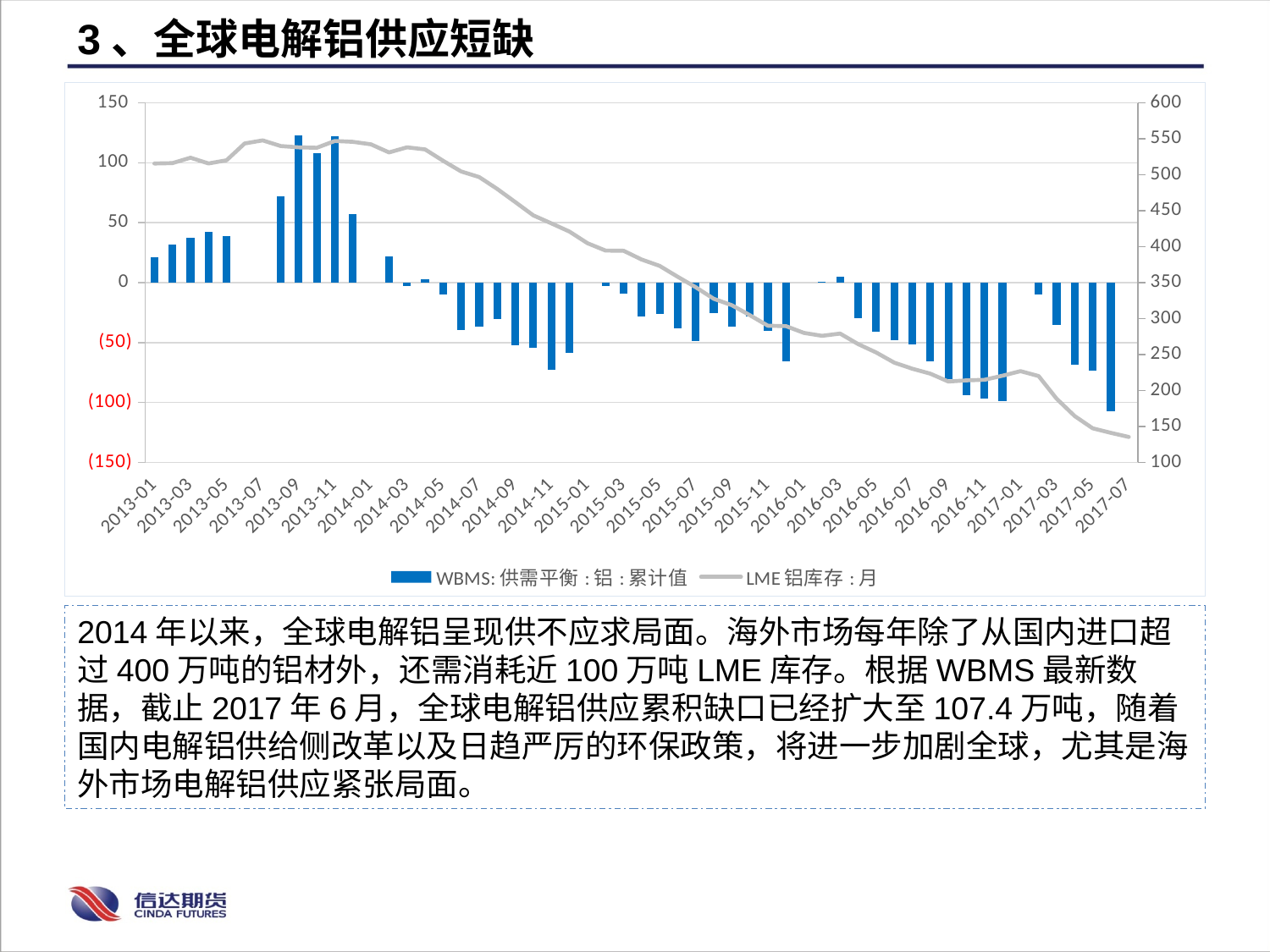

3、全球电解铝供应短缺

### Chart

| Category | WBMS:供需平衡:铝:累计值 | LME铝库存:月 |
|---|---|---|
| 41305 | 21.46 | 515.6975 |
| 41333 | 31.71 | 516.205 |
| 41364 | 37.65 | 523.74 |
| 41394 | 42.3 | 515.7625 |
| 41425 | 38.75 | 520.2 |
| 41455 | None | 543.56 |
| 41486 | None | 547.8525 |
| 41517 | 71.8 | 540.035 |
| 41547 | 123.0 | 538.1 |
| 41578 | 108.0 | 537.5725 |
| 41608 | 122.4 | 547.0425 |
| 41639 | 56.9 | 545.8075 |
| 41670 | None | 542.355 |
| 41698 | 21.9 | 531.13 |
| 41729 | -2.8 | 538.19 |
| 41759 | 3.1 | 535.29 |
| 41790 | -9.9 | 519.4425 |
| 41820 | -39.3 | 504.62 |
| 41851 | -36.8 | 496.87 |
| 41882 | -30.4 | 480.3425 |
| 41912 | -52.1 | 462.0175 |
| 41943 | -54.2 | 443.5525 |
| 41973 | -72.9 | 432.4175 |
| 42004 | -58.9 | 421.0275 |
| 42035 | None | 404.89 |
| 42063 | -2.9 | 394.665 |
| 42094 | -9.5 | 394.3725 |
| 42124 | -28.3 | 382.23 |
| 42155 | -26.1 | 373.355 |
| 42185 | -38.0 | 358.2525 |
| 42216 | -48.7 | 343.6975 |
| 42247 | -25.7 | 327.6075 |
| 42277 | -37.0 | 318.7 |
| 42308 | -27.9 | 304.81 |
| 42338 | -40.5 | 290.1475 |
| 42369 | -65.9 | 289.5525 |
| 42400 | None | 280.145 |
| 42429 | 0.95 | 276.0825 |
| 42460 | 4.8 | 279.2 |
| 42490 | -29.8 | 264.5725 |
| 42521 | -40.8 | 252.91 |
| 42551 | -47.9 | 238.785 |
| 42582 | -51.3 | 230.345 |
| 42613 | -65.8 | 223.405 |
| 42643 | -80.6 | 212.44 |
| 42674 | -93.7 | 214.13 |
| 42704 | -97.0 | 214.915 |
| 42735 | -98.5 | 220.5925 |
| 42766 | None | 226.8875 |
| 42794 | -10.1 | 220.09 |
| 42825 | -35.6 | 188.64 |
| 42855 | -68.3 | 164.5375 |
| 42886 | -73.5 | 147.3925 |
| 42916 | -107.4 | 141.1675 |
| 42947 | None | 135.4125 |
|  | None | None |
|  | None | None |
|  | None | None |
2014年以来，全球电解铝呈现供不应求局面。海外市场每年除了从国内进口超过400万吨的铝材外，还需消耗近100万吨LME库存。根据WBMS最新数据，截止2017年6月，全球电解铝供应累积缺口已经扩大至107.4万吨，随着国内电解铝供给侧改革以及日趋严厉的环保政策，将进一步加剧全球，尤其是海外市场电解铝供应紧张局面。